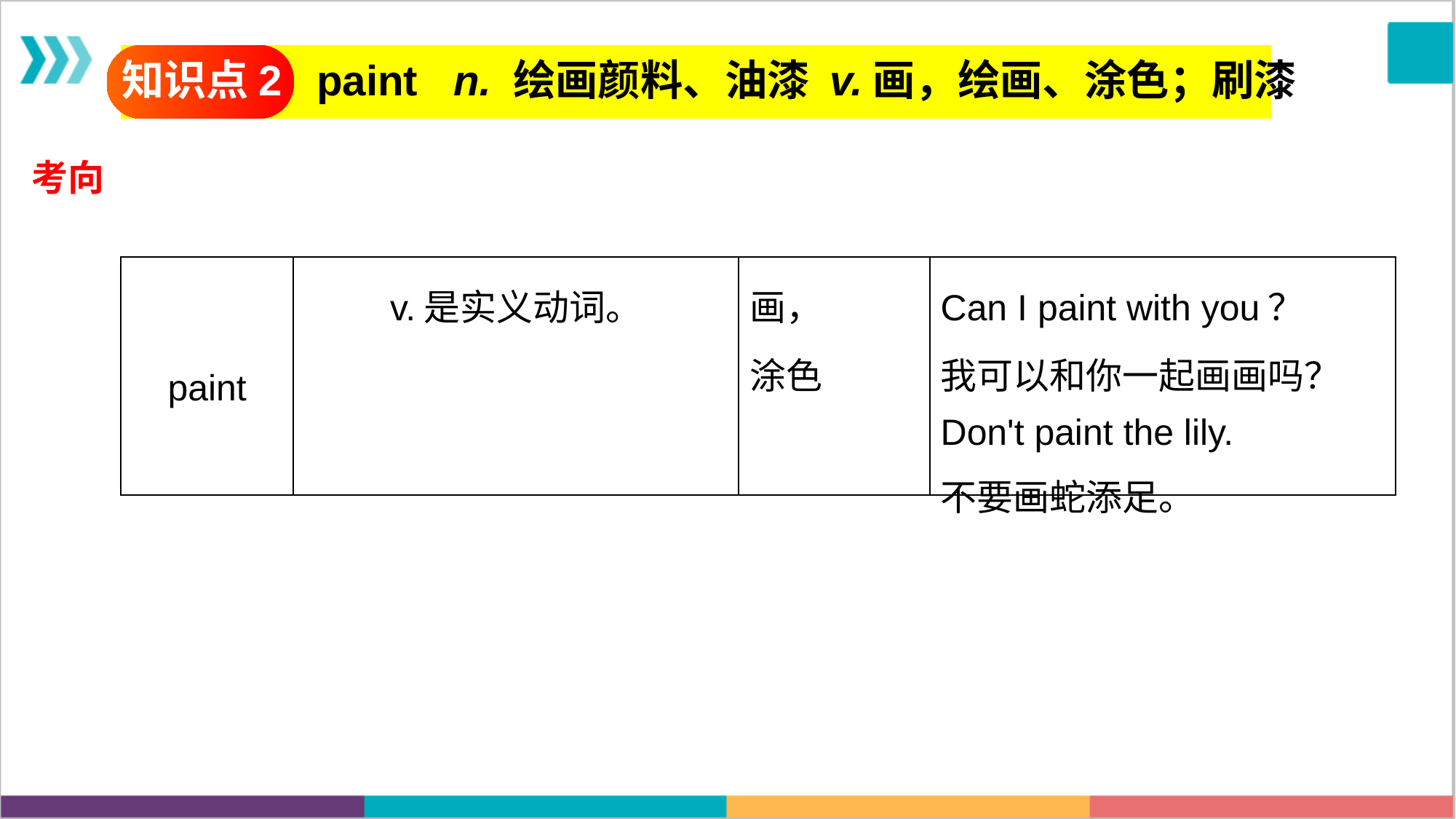

知识点2
 paint   n. 绘画颜料、油漆 v.画，绘画、涂色；刷漆
考向
| paint | v.是实义动词。 | 画， 涂色 | Can I paint with you？ 我可以和你一起画画吗？Don't paint the lily. 不要画蛇添足。 |
| --- | --- | --- | --- |